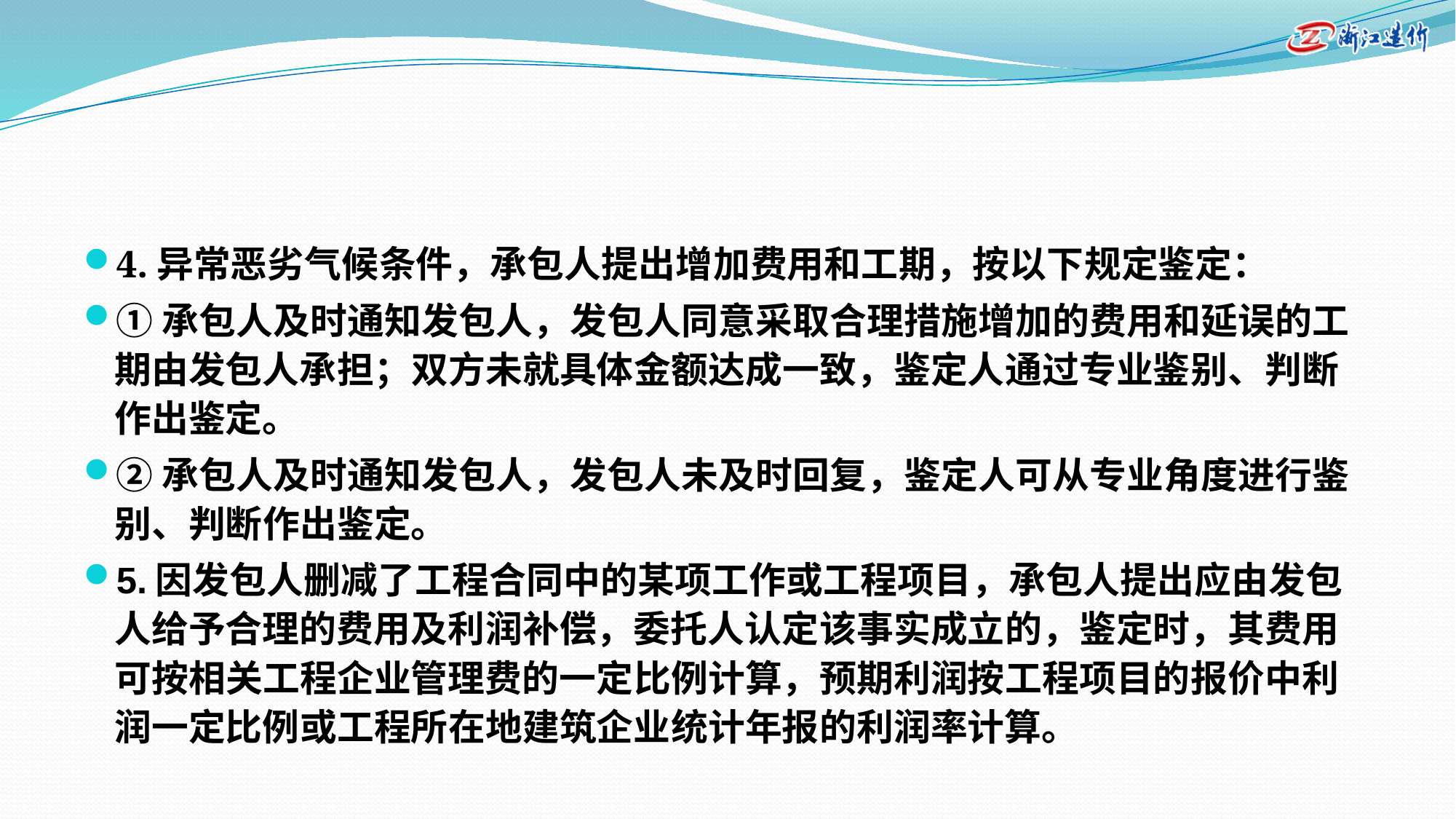

#
4.异常恶劣气候条件，承包人提出增加费用和工期，按以下规定鉴定：
①承包人及时通知发包人，发包人同意采取合理措施增加的费用和延误的工期由发包人承担；双方未就具体金额达成一致，鉴定人通过专业鉴别、判断作出鉴定。
②承包人及时通知发包人，发包人未及时回复，鉴定人可从专业角度进行鉴别、判断作出鉴定。
5.因发包人删减了工程合同中的某项工作或工程项目，承包人提出应由发包人给予合理的费用及利润补偿，委托人认定该事实成立的，鉴定时，其费用可按相关工程企业管理费的一定比例计算，预期利润按工程项目的报价中利润一定比例或工程所在地建筑企业统计年报的利润率计算。